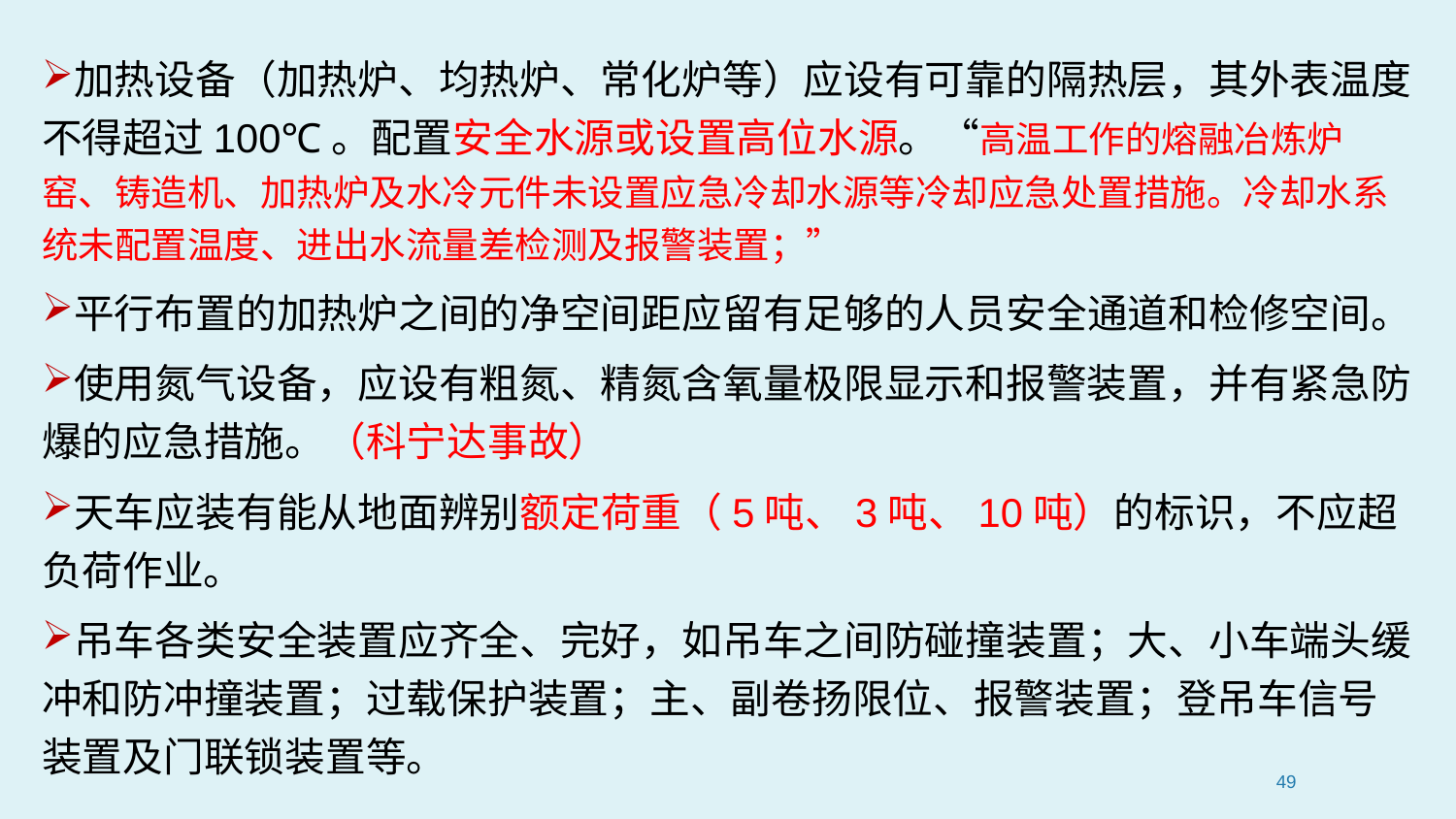

加热设备（加热炉、均热炉、常化炉等）应设有可靠的隔热层，其外表温度不得超过100℃。配置安全水源或设置高位水源。“高温工作的熔融冶炼炉窑、铸造机、加热炉及水冷元件未设置应急冷却水源等冷却应急处置措施。冷却水系统未配置温度、进出水流量差检测及报警装置；”
平行布置的加热炉之间的净空间距应留有足够的人员安全通道和检修空间。
使用氮气设备，应设有粗氮、精氮含氧量极限显示和报警装置，并有紧急防爆的应急措施。（科宁达事故）
天车应装有能从地面辨别额定荷重（5吨、3吨、10吨）的标识，不应超负荷作业。
吊车各类安全装置应齐全、完好，如吊车之间防碰撞装置；大、小车端头缓冲和防冲撞装置；过载保护装置；主、副卷扬限位、报警装置；登吊车信号装置及门联锁装置等。
                                     49